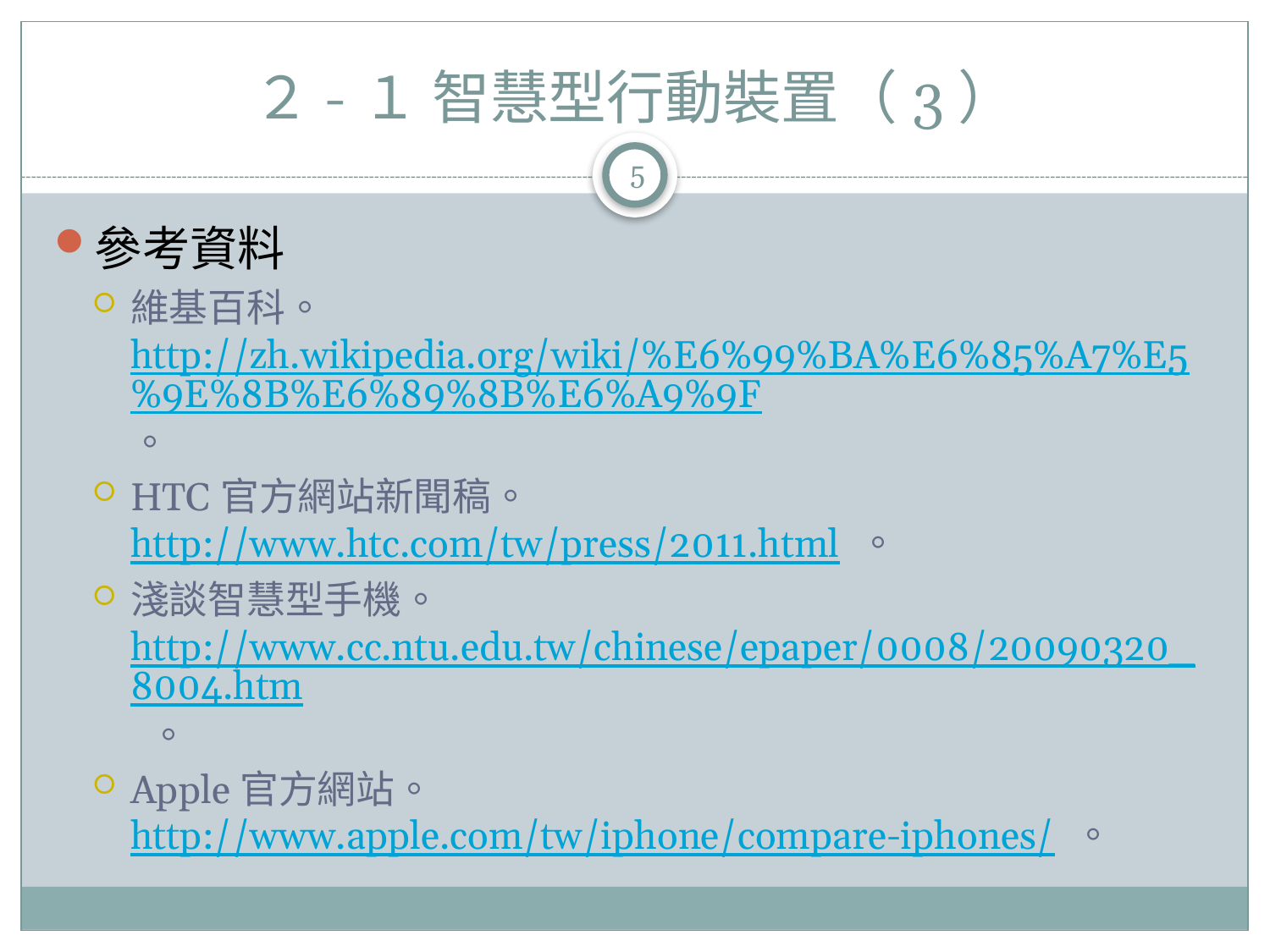

# ２-１ 智慧型行動裝置（3）
5
參考資料
維基百科。 http://zh.wikipedia.org/wiki/%E6%99%BA%E6%85%A7%E5%9E%8B%E6%89%8B%E6%A9%9F。
HTC官方網站新聞稿。 http://www.htc.com/tw/press/2011.html 。
淺談智慧型手機。 http://www.cc.ntu.edu.tw/chinese/epaper/0008/20090320_8004.htm 。
Apple官方網站。 http://www.apple.com/tw/iphone/compare-iphones/ 。